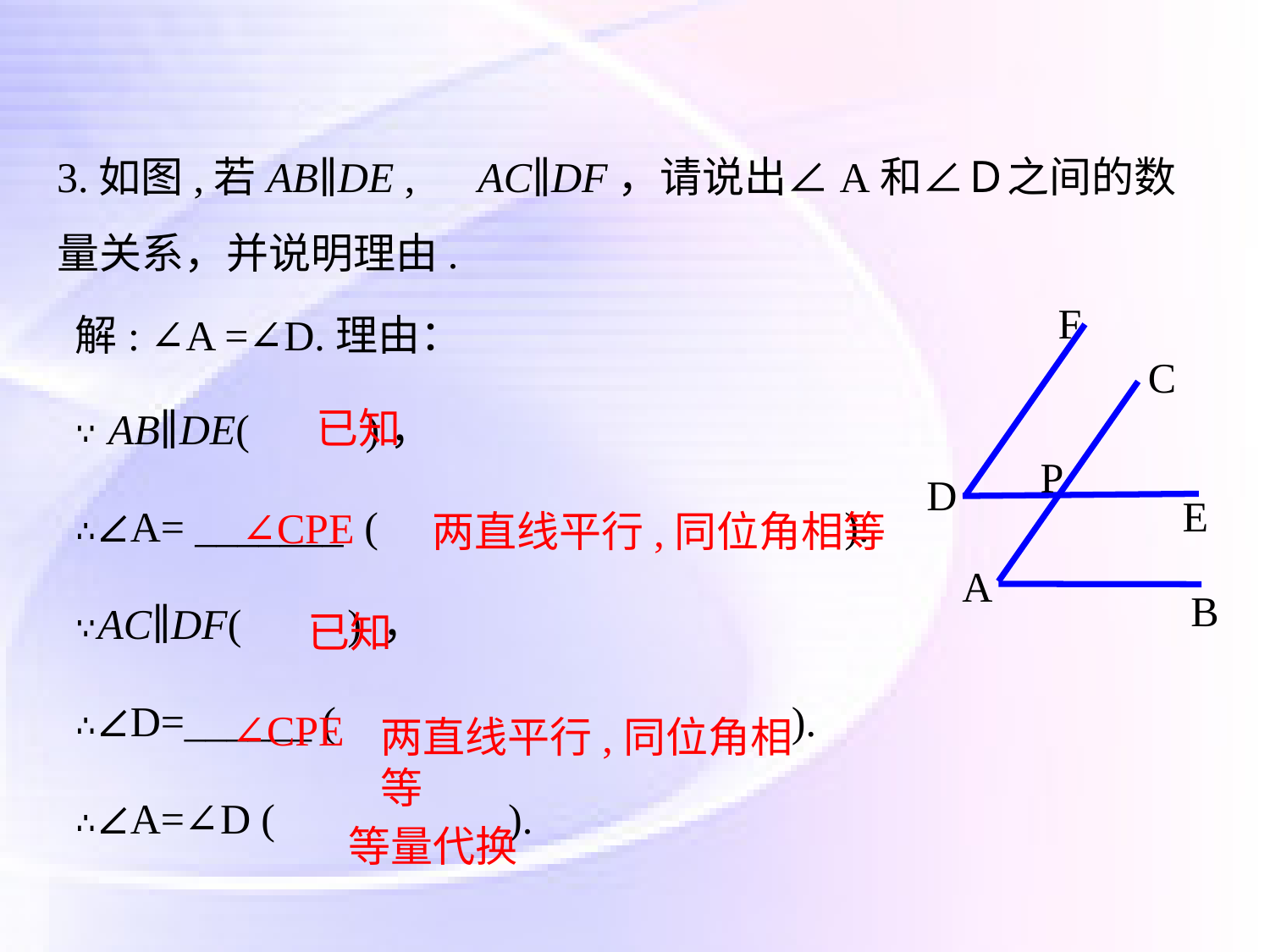

3.如图,若AB∥DE ,　AC∥DF，请说出∠A和∠Ｄ之间的数量关系，并说明理由.
F

C

P
D
E
A
B

解: ∠A =∠D.理由：
∵ AB∥DE(     　)，
∴∠A= _______  (                                            ).
∵AC∥DF(          ) ，
∴∠D=______ (                                           ).
∴∠A=∠D (                      ).
已知
∠CPE
两直线平行,同位角相等
已知
∠CPE
两直线平行,同位角相等
等量代换